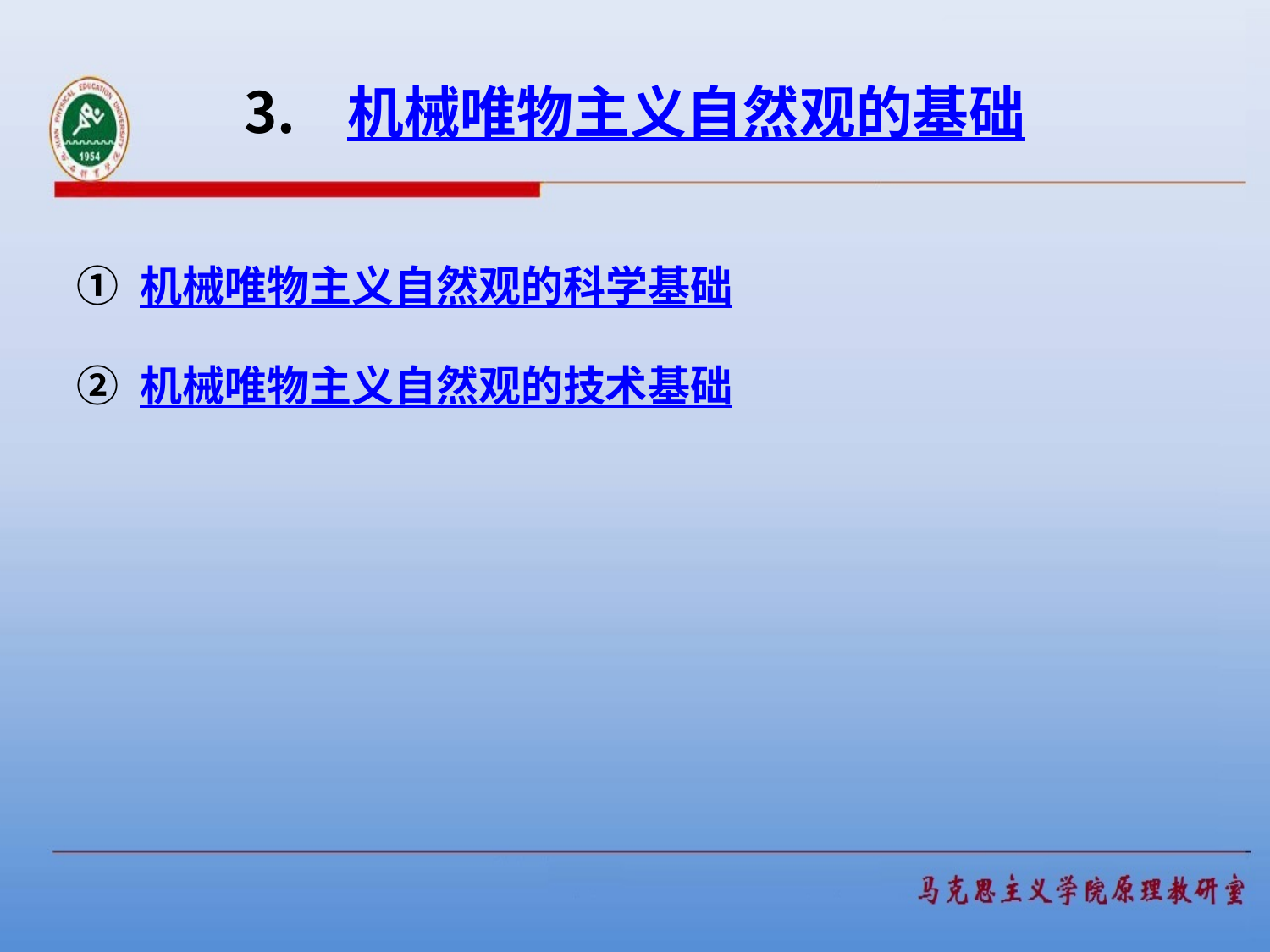

# 机械唯物主义自然观的基础
机械唯物主义自然观的科学基础
机械唯物主义自然观的技术基础